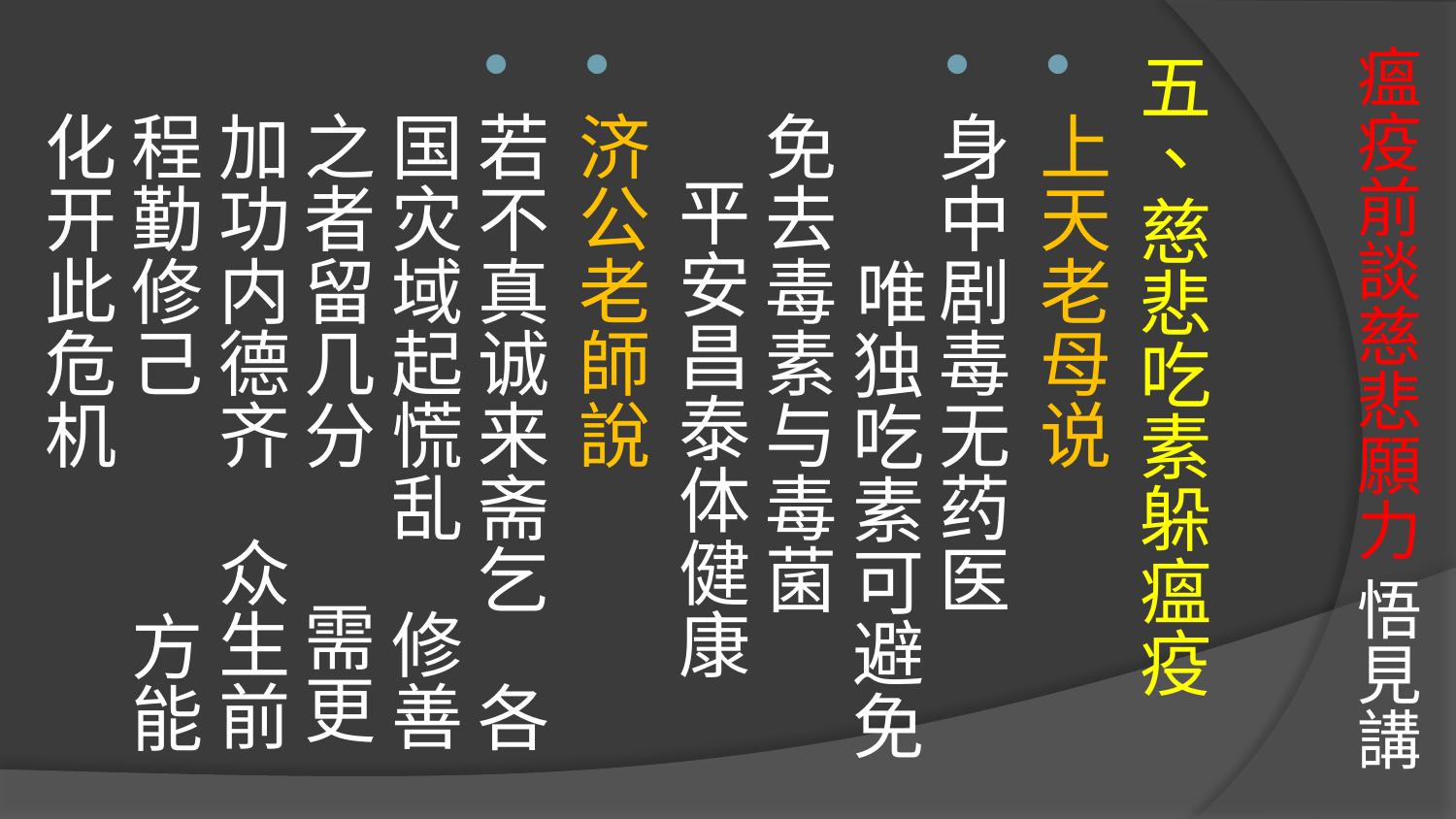

# 瘟疫前談慈悲願力 悟見講
五、慈悲吃素躲瘟疫
上天老母说
身中剧毒无药医                    唯独吃素可避免
免去毒素与毒菌               平安昌泰体健康
济公老師說
若不真诚来斋乞    各国灾域起慌乱    修善之者留几分        需更加功内德齐    众生前程勤修己             方能化开此危机